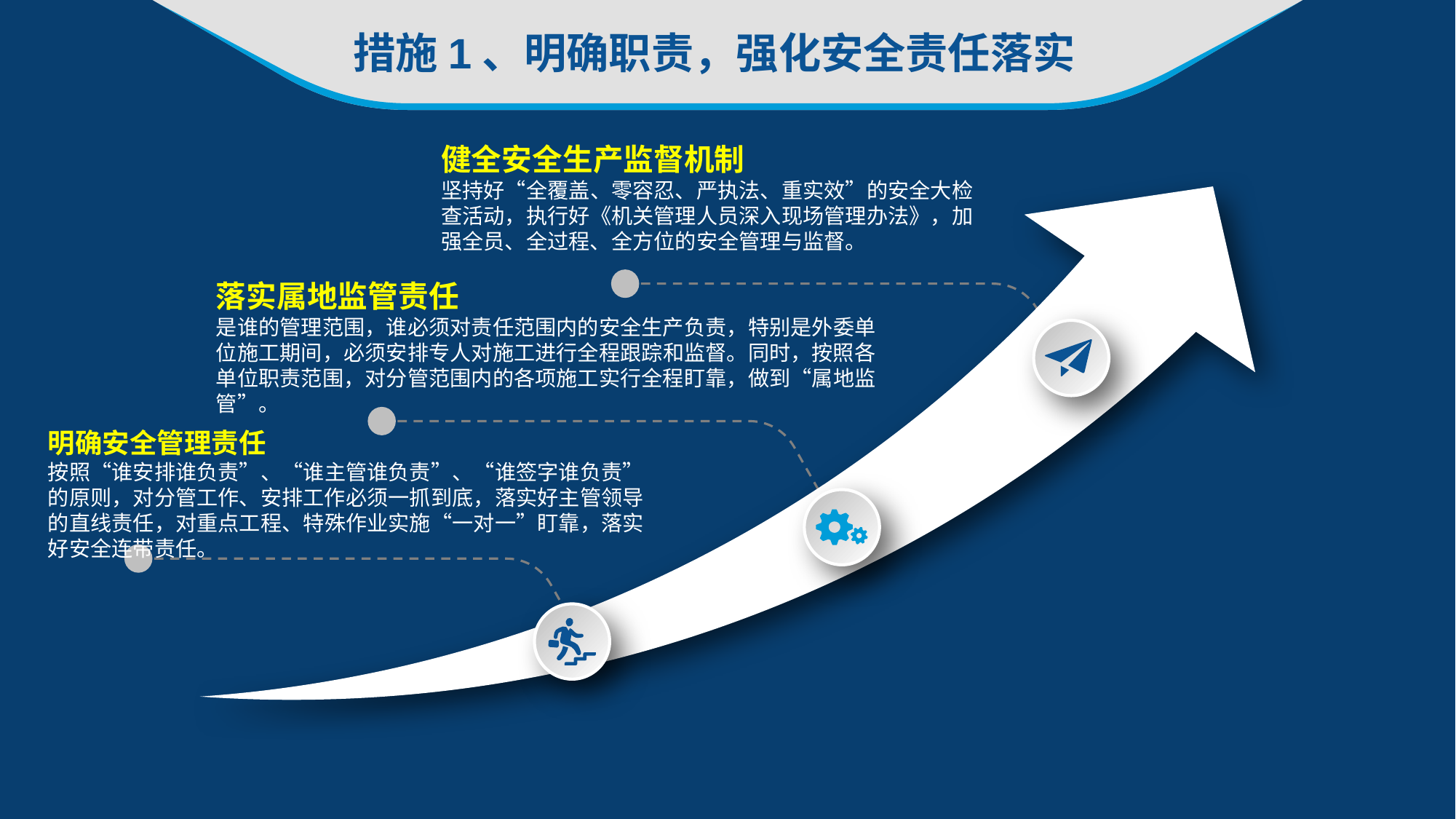

措施1、明确职责，强化安全责任落实
健全安全生产监督机制
坚持好“全覆盖、零容忍、严执法、重实效”的安全大检查活动，执行好《机关管理人员深入现场管理办法》，加强全员、全过程、全方位的安全管理与监督。

落实属地监管责任
是谁的管理范围，谁必须对责任范围内的安全生产负责，特别是外委单位施工期间，必须安排专人对施工进行全程跟踪和监督。同时，按照各单位职责范围，对分管范围内的各项施工实行全程盯靠，做到“属地监管”。

明确安全管理责任
按照“谁安排谁负责”、“谁主管谁负责”、“谁签字谁负责”的原则，对分管工作、安排工作必须一抓到底，落实好主管领导的直线责任，对重点工程、特殊作业实施“一对一”盯靠，落实好安全连带责任。